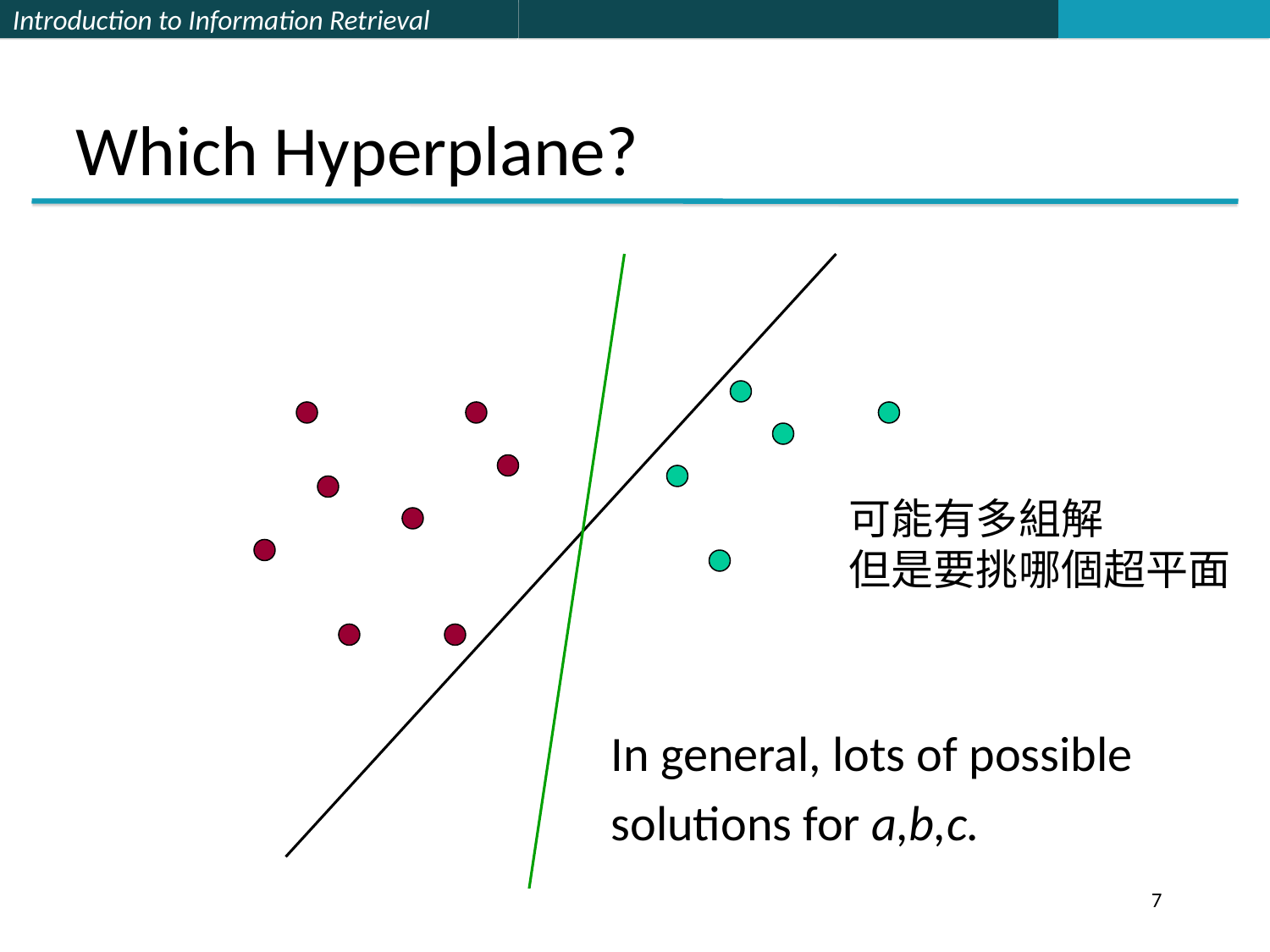

# Which Hyperplane?

可能有多組解
但是要挑哪個超平面

In general, lots of possible
solutions for a,b,c.
7